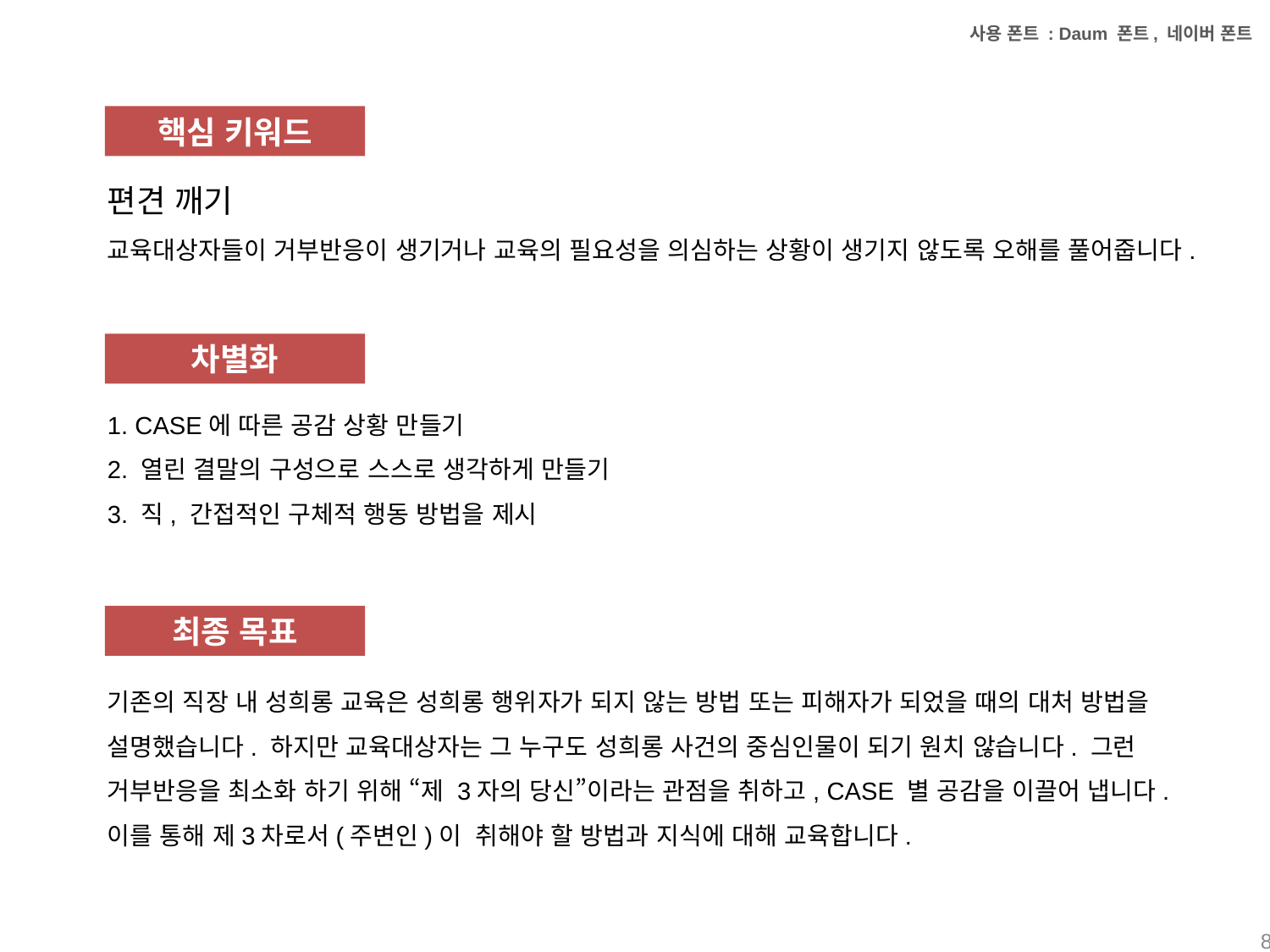

사용 폰트 : Daum 폰트, 네이버 폰트
핵심 키워드
편견 깨기
교육대상자들이 거부반응이 생기거나 교육의 필요성을 의심하는 상황이 생기지 않도록 오해를 풀어줍니다.
차별화
1. CASE에 따른 공감 상황 만들기
2. 열린 결말의 구성으로 스스로 생각하게 만들기
3. 직, 간접적인 구체적 행동 방법을 제시
최종 목표
기존의 직장 내 성희롱 교육은 성희롱 행위자가 되지 않는 방법 또는 피해자가 되었을 때의 대처 방법을 설명했습니다. 하지만 교육대상자는 그 누구도 성희롱 사건의 중심인물이 되기 원치 않습니다. 그런 거부반응을 최소화 하기 위해 “제 3자의 당신”이라는 관점을 취하고, CASE 별 공감을 이끌어 냅니다. 이를 통해 제3차로서(주변인)이  취해야 할 방법과 지식에 대해 교육합니다.
8